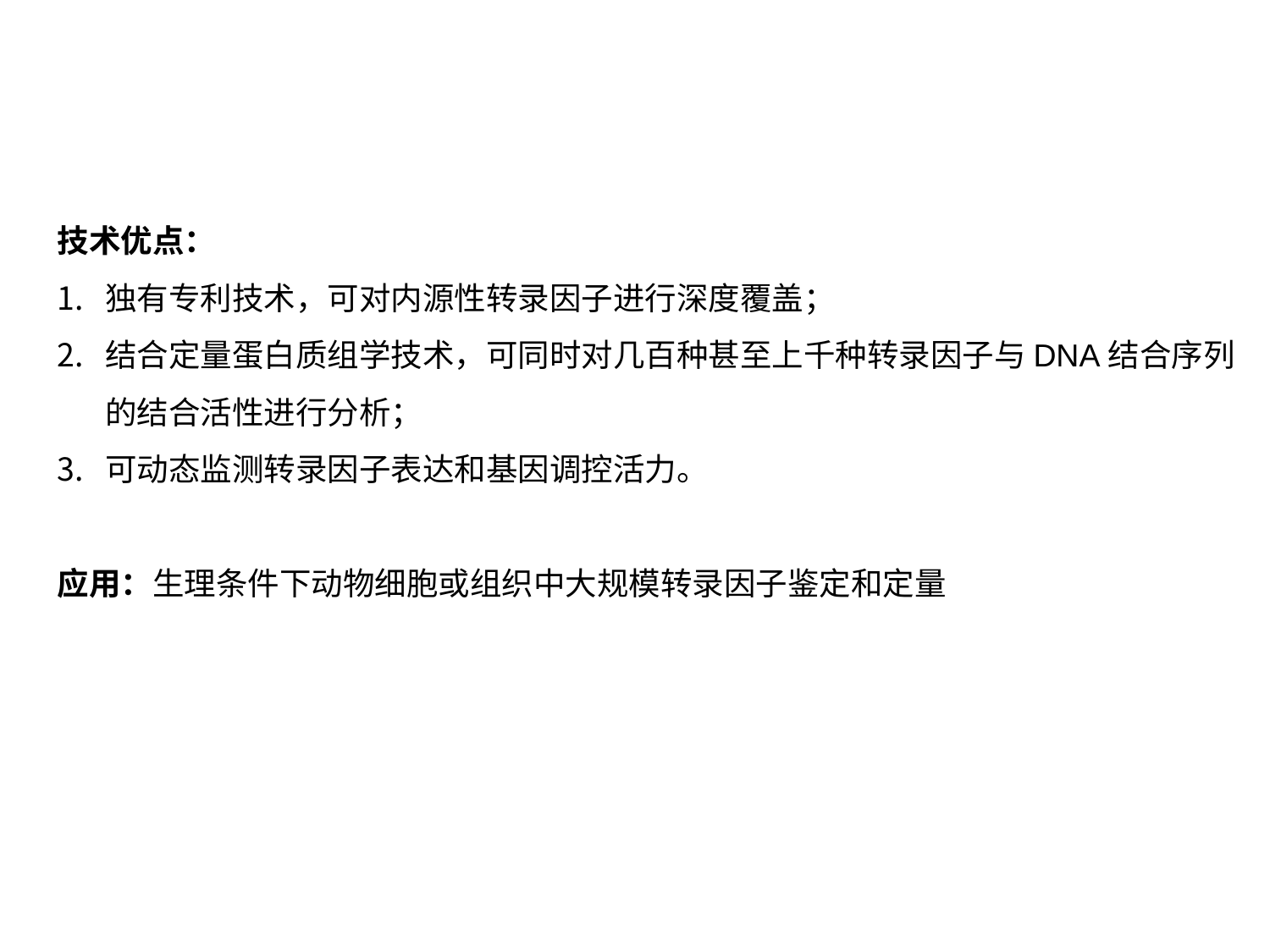

技术优点：
独有专利技术，可对内源性转录因子进行深度覆盖；
结合定量蛋白质组学技术，可同时对几百种甚至上千种转录因子与DNA结合序列的结合活性进行分析；
可动态监测转录因子表达和基因调控活力。

应用：生理条件下动物细胞或组织中大规模转录因子鉴定和定量